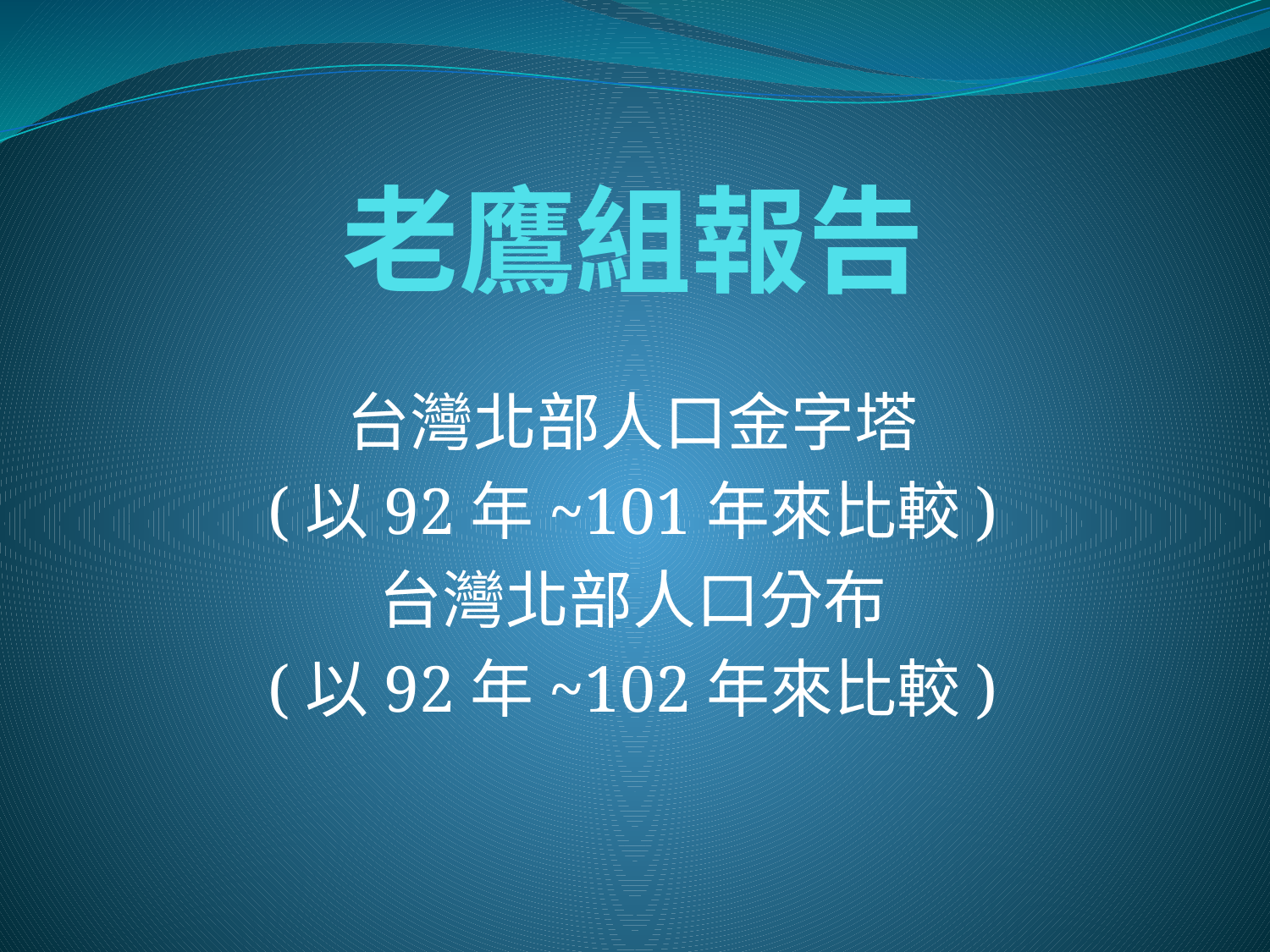

# 老鷹組報告
台灣北部人口金字塔
(以92年~101年來比較)
台灣北部人口分布
(以92年~102年來比較)